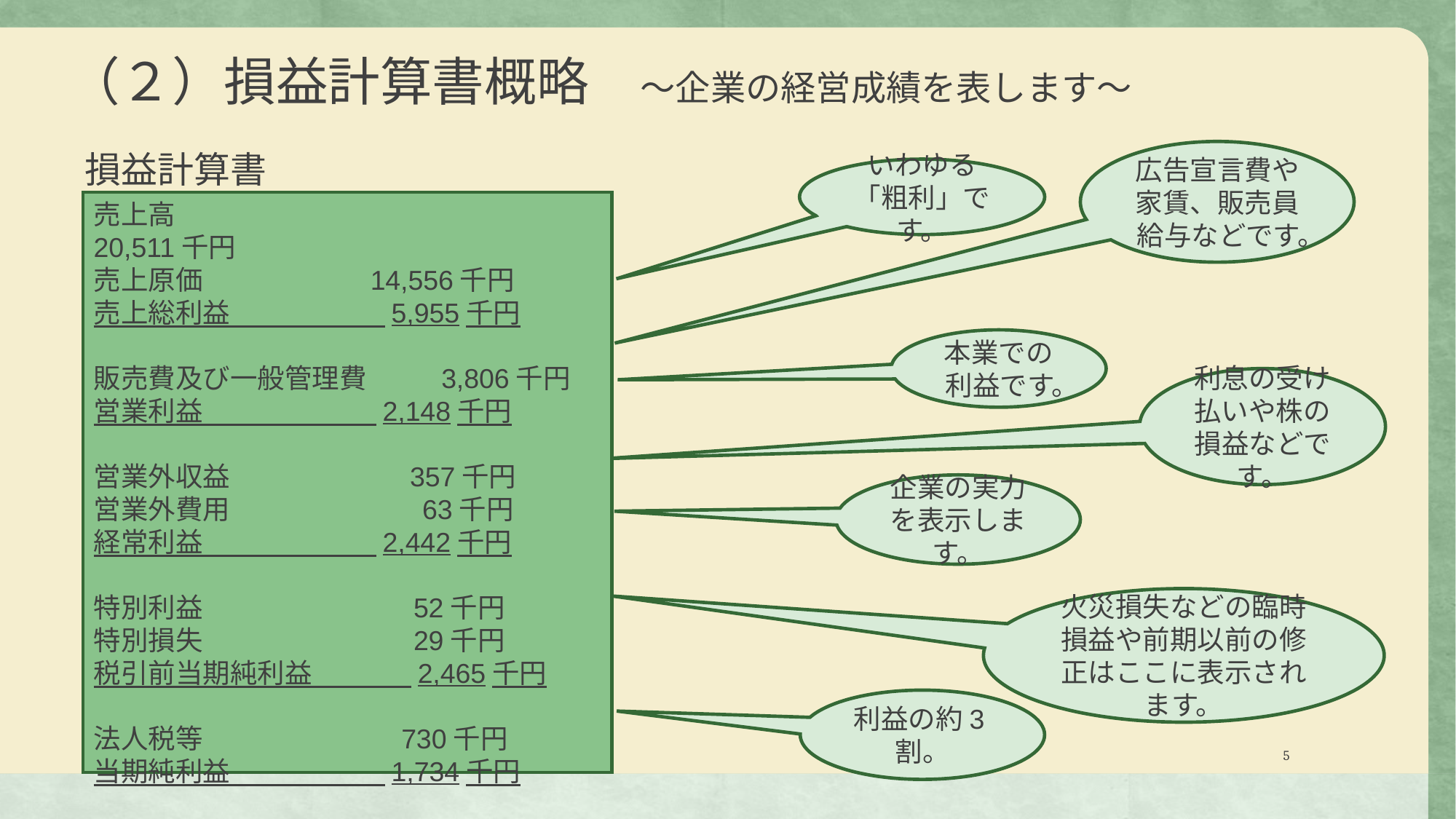

# （２）損益計算書概略　～企業の経営成績を表します～
広告宣言費や家賃、販売員給与などです。
損益計算書
いわゆる「粗利」です。
売上高    　　　　　　　　　　　　　20,511千円
売上原価                          14,556千円
売上総利益                         5,955千円

販売費及び一般管理費           3,806千円
営業利益                            2,148千円

営業外収益                            357千円
営業外費用                              63千円
経常利益                            2,442千円

特別利益                                 52千円
特別損失                                 29千円
税引前当期純利益                2,465千円

法人税等                               730千円
当期純利益                         1,734千円
本業での利益です。
利息の受け払いや株の損益などです。
企業の実力を表示します。
火災損失などの臨時損益や前期以前の修正はここに表示されます。
利益の約3割。
5